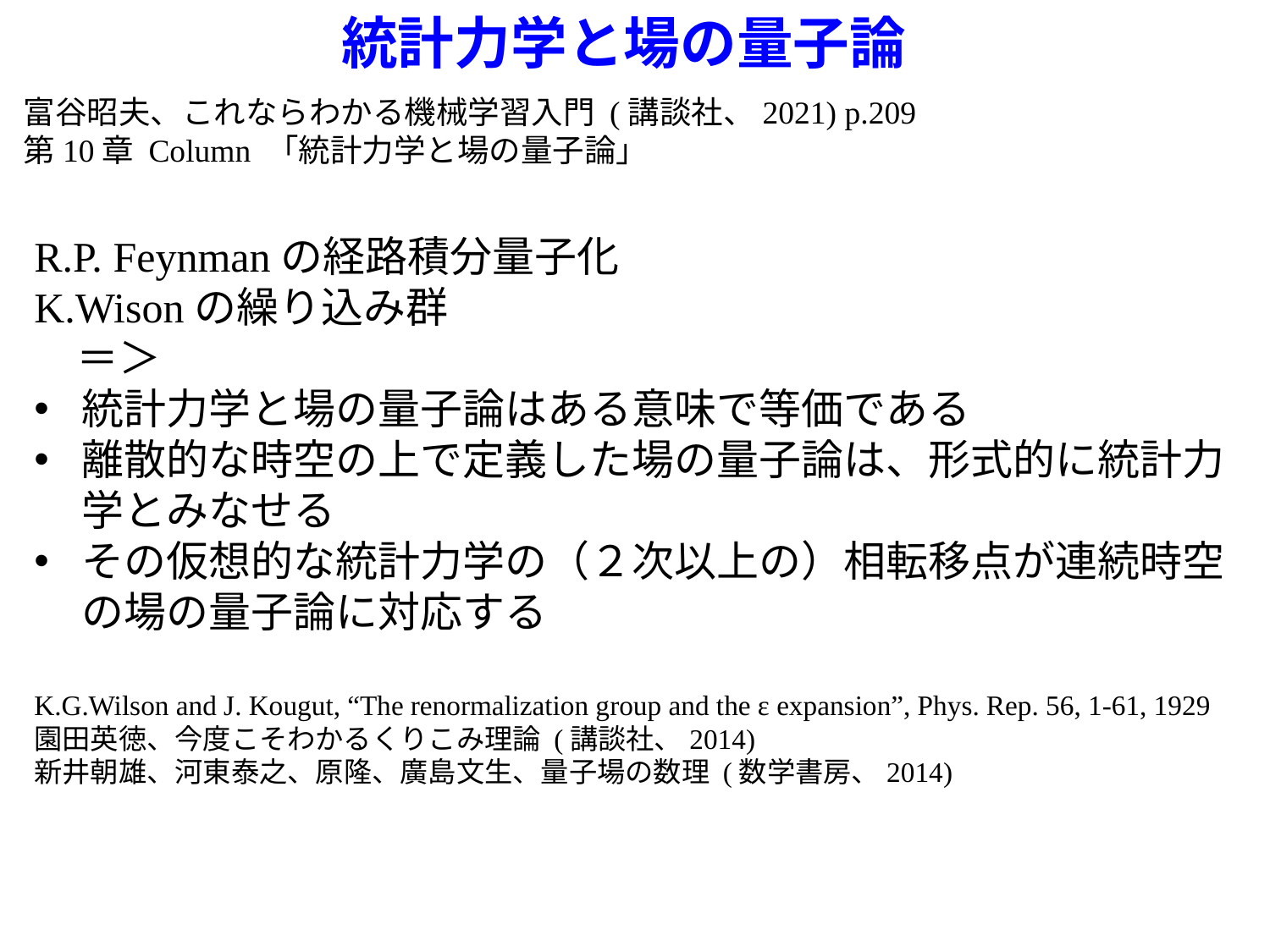

# 統計力学と場の量子論
富谷昭夫、これならわかる機械学習入門 (講談社、2021) p.209
第10章 Column 「統計力学と場の量子論」
R.P. Feynmanの経路積分量子化
K.Wisonの繰り込み群
　＝＞
統計力学と場の量子論はある意味で等価である
離散的な時空の上で定義した場の量子論は、形式的に統計力学とみなせる
その仮想的な統計力学の（２次以上の）相転移点が連続時空の場の量子論に対応する

K.G.Wilson and J. Kougut, “The renormalization group and the ε expansion”, Phys. Rep. 56, 1-61, 1929
園田英徳、今度こそわかるくりこみ理論 (講談社、2014)
新井朝雄、河東泰之、原隆、廣島文生、量子場の数理 (数学書房、2014)